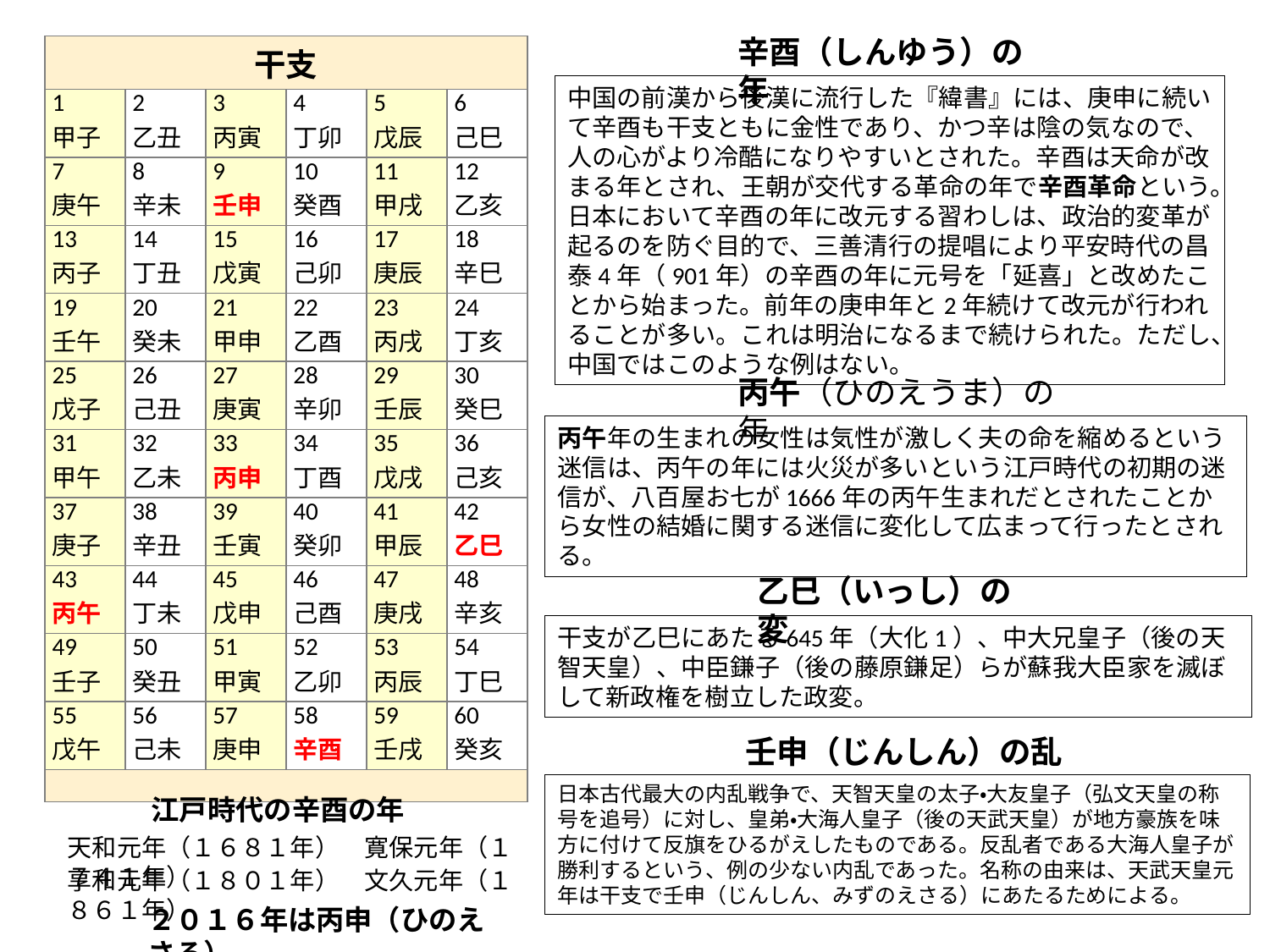

辛酉（しんゆう）の年
| 干支 |  |  |  |  |  |
| --- | --- | --- | --- | --- | --- |
| 1 甲子 | 2 乙丑 | 3 丙寅 | 4 丁卯 | 5 戊辰 | 6 己巳 |
| 7 庚午 | 8 辛未 | 9 壬申 | 10 癸酉 | 11 甲戌 | 12 乙亥 |
| 13 丙子 | 14 丁丑 | 15 戊寅 | 16 己卯 | 17 庚辰 | 18 辛巳 |
| 19 壬午 | 20 癸未 | 21 甲申 | 22 乙酉 | 23 丙戌 | 24 丁亥 |
| 25 戊子 | 26 己丑 | 27 庚寅 | 28 辛卯 | 29 壬辰 | 30 癸巳 |
| 31 甲午 | 32 乙未 | 33 丙申 | 34 丁酉 | 35 戊戌 | 36 己亥 |
| 37 庚子 | 38 辛丑 | 39 壬寅 | 40 癸卯 | 41 甲辰 | 42 乙巳 |
| 43 丙午 | 44 丁未 | 45 戊申 | 46 己酉 | 47 庚戌 | 48 辛亥 |
| 49 壬子 | 50 癸丑 | 51 甲寅 | 52 乙卯 | 53 丙辰 | 54 丁巳 |
| 55 戊午 | 56 己未 | 57 庚申 | 58 辛酉 | 59 壬戌 | 60 癸亥 |
|  |  |  |  |  |  |
中国の前漢から後漢に流行した『緯書』には、庚申に続いて辛酉も干支ともに金性であり、かつ辛は陰の気なので、人の心がより冷酷になりやすいとされた。辛酉は天命が改まる年とされ、王朝が交代する革命の年で辛酉革命という。日本において辛酉の年に改元する習わしは、政治的変革が起るのを防ぐ目的で、三善清行の提唱により平安時代の昌泰4年（901年）の辛酉の年に元号を「延喜」と改めたことから始まった。前年の庚申年と2年続けて改元が行われることが多い。これは明治になるまで続けられた。ただし、中国ではこのような例はない。
丙午（ひのえうま）の年
丙午年の生まれの女性は気性が激しく夫の命を縮めるという迷信は、丙午の年には火災が多いという江戸時代の初期の迷信が、八百屋お七が1666年の丙午生まれだとされたことから女性の結婚に関する迷信に変化して広まって行ったとされる。
乙巳（いっし）の変
干支が乙巳にあたる645年（大化1）、中大兄皇子（後の天智天皇）、中臣鎌子（後の藤原鎌足）らが蘇我大臣家を滅ぼして新政権を樹立した政変。
壬申（じんしん）の乱
日本古代最大の内乱戦争で、天智天皇の太子・大友皇子（弘文天皇の称号を追号）に対し、皇弟・大海人皇子（後の天武天皇）が地方豪族を味方に付けて反旗をひるがえしたものである。反乱者である大海人皇子が勝利するという、例の少ない内乱であった。名称の由来は、天武天皇元年は干支で壬申（じんしん、みずのえさる）にあたるためによる。
江戸時代の辛酉の年
天和元年（１６８１年）　寛保元年（１７４１年）
享和元年（１８０１年）　文久元年（１８６１年）
２０１６年は丙申（ひのえさる）